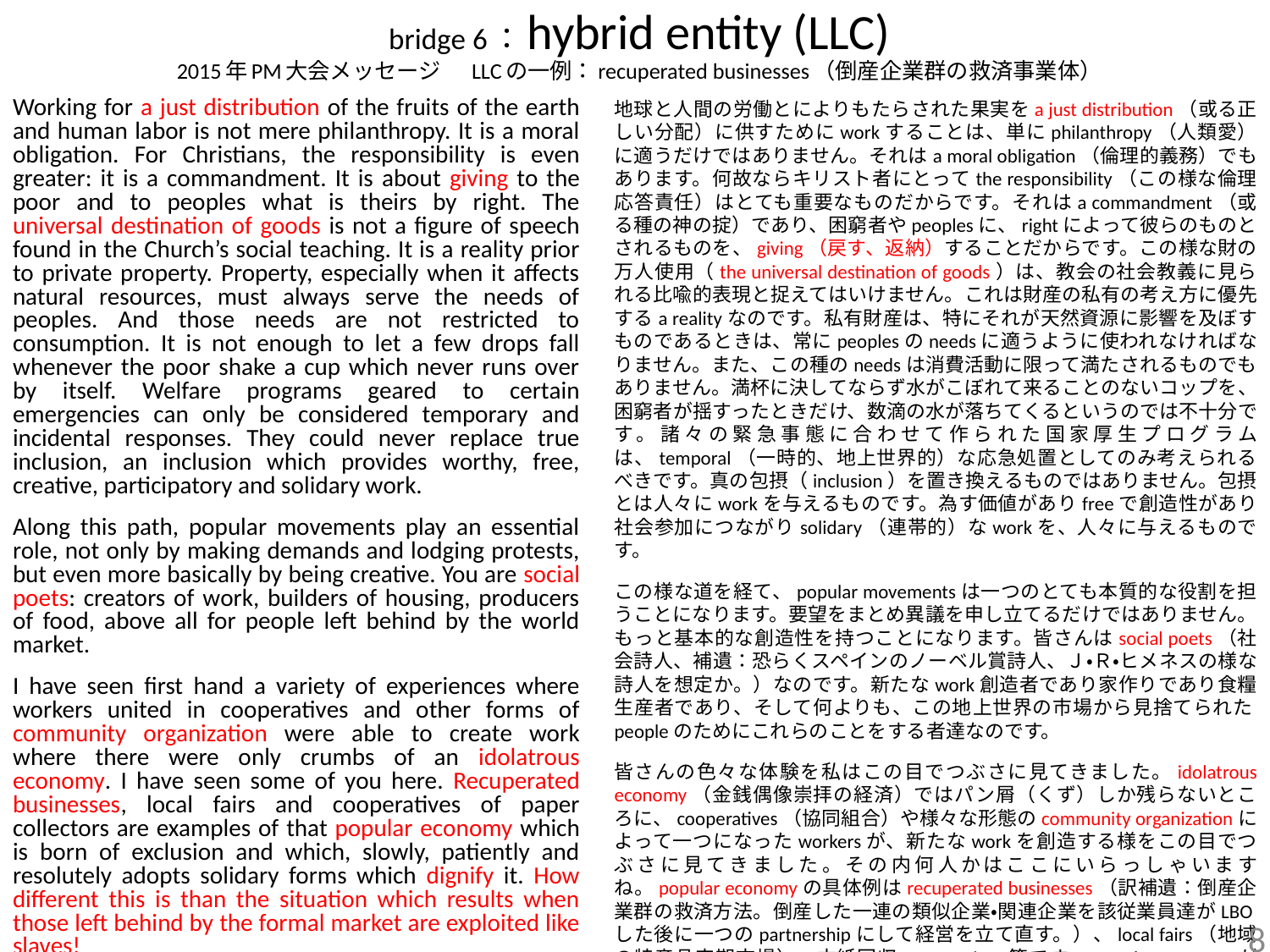

# bridge 6：hybrid entity (LLC) 2015年PM大会メッセージ 　LLCの一例：recuperated businesses（倒産企業群の救済事業体）
Working for a just distribution of the fruits of the earth and human labor is not mere philanthropy. It is a moral obligation. For Christians, the responsibility is even greater: it is a commandment. It is about giving to the poor and to peoples what is theirs by right. The universal destination of goods is not a figure of speech found in the Church’s social teaching. It is a reality prior to private property. Property, especially when it affects natural resources, must always serve the needs of peoples. And those needs are not restricted to consumption. It is not enough to let a few drops fall whenever the poor shake a cup which never runs over by itself. Welfare programs geared to certain emergencies can only be considered temporary and incidental responses. They could never replace true inclusion, an inclusion which provides worthy, free, creative, participatory and solidary work.
Along this path, popular movements play an essential role, not only by making demands and lodging protests, but even more basically by being creative. You are social poets: creators of work, builders of housing, producers of food, above all for people left behind by the world market.
I have seen first hand a variety of experiences where workers united in cooperatives and other forms of community organization were able to create work where there were only crumbs of an idolatrous economy. I have seen some of you here. Recuperated businesses, local fairs and cooperatives of paper collectors are examples of that popular economy which is born of exclusion and which, slowly, patiently and resolutely adopts solidary forms which dignify it. How different this is than the situation which results when those left behind by the formal market are exploited like slaves!
地球と人間の労働とによりもたらされた果実をa just distribution（或る正しい分配）に供すためにworkすることは、単にphilanthropy（人類愛）に適うだけではありません。それはa moral obligation（倫理的義務）でもあります。何故ならキリスト者にとってthe responsibility（この様な倫理応答責任）はとても重要なものだからです。それはa commandment（或る種の神の掟）であり、困窮者やpeoplesに、rightによって彼らのものとされるものを、giving（戻す、返納）することだからです。この様な財の万人使用（the universal destination of goods）は、教会の社会教義に見られる比喩的表現と捉えてはいけません。これは財産の私有の考え方に優先するa realityなのです。私有財産は、特にそれが天然資源に影響を及ぼすものであるときは、常にpeoplesのneedsに適うように使われなければなりません。また、この種のneedsは消費活動に限って満たされるものでもありません。満杯に決してならず水がこぼれて来ることのないコップを、困窮者が揺すったときだけ、数滴の水が落ちてくるというのでは不十分です。諸々の緊急事態に合わせて作られた国家厚生プログラムは、temporal（一時的、地上世界的）な応急処置としてのみ考えられるべきです。真の包摂（inclusion）を置き換えるものではありません。包摂とは人々にworkを与えるものです。為す価値がありfreeで創造性があり社会参加につながりsolidary（連帯的）なworkを、人々に与えるものです。
この様な道を経て、popular movementsは一つのとても本質的な役割を担うことになります。要望をまとめ異議を申し立てるだけではありません。もっと基本的な創造性を持つことになります。皆さんはsocial poets（社会詩人、補遺：恐らくスペインのノーベル賞詩人、Ｊ・Ｒ・ヒメネスの様な詩人を想定か。）なのです。新たなwork創造者であり家作りであり食糧生産者であり、そして何よりも、この地上世界の市場から見捨てられたpeopleのためにこれらのことをする者達なのです。
皆さんの色々な体験を私はこの目でつぶさに見てきました。idolatrous economy（金銭偶像崇拝の経済）ではパン屑（くず）しか残らないところに、cooperatives（協同組合）や様々な形態のcommunity organizationによって一つになったworkersが、新たなworkを創造する様をこの目でつぶさに見てきました。その内何人かはここにいらっしゃいますね。popular economyの具体例はrecuperated businesses（訳補遺：倒産企業群の救済方法。倒産した一連の類似企業・関連企業を該従業員達がLBOした後に一つのpartnershipにして経営を立て直す。）、local fairs（地域の特産品定期市場）、古紙回収cooperatives等です。popular economyが生み出された直接の切っ掛けはexclusionでしたが、徐々に忍耐強くしかし決然と、自らを尊厳づけるsolidary forms（連帯形態）をとるように変わっていきました。the formal market（現行の形式的市場）から取り残され搾取され、奴隷の様な状態だった時の悲惨さを思えば何という様変わりでしょう！
8